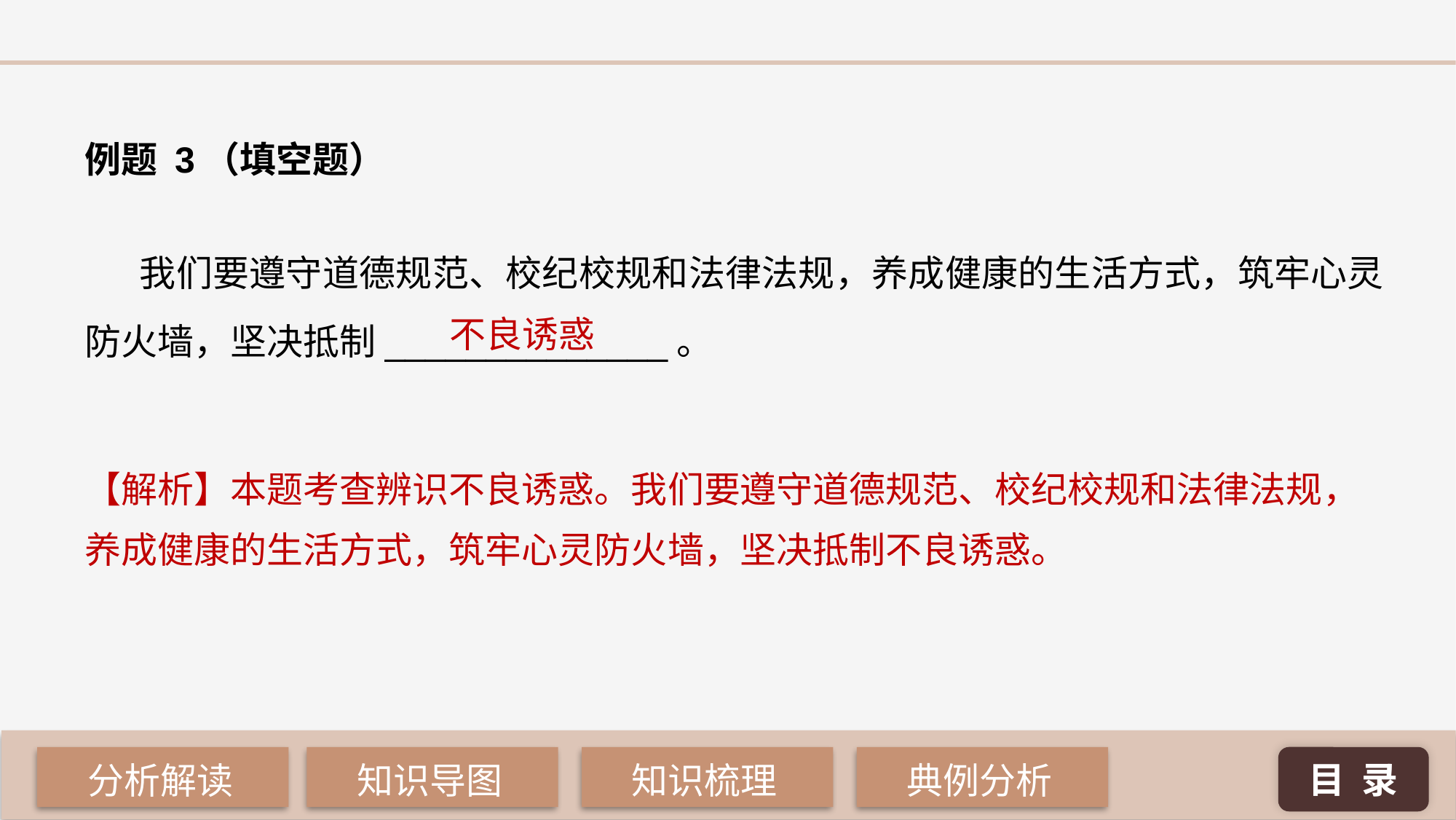

例题 3（填空题）
我们要遵守道德规范、校纪校规和法律法规，养成健康的生活方式，筑牢心灵防火墙，坚决抵制______________。
不良诱惑
【解析】本题考查辨识不良诱惑。我们要遵守道德规范、校纪校规和法律法规，养成健康的生活方式，筑牢心灵防火墙，坚决抵制不良诱惑。